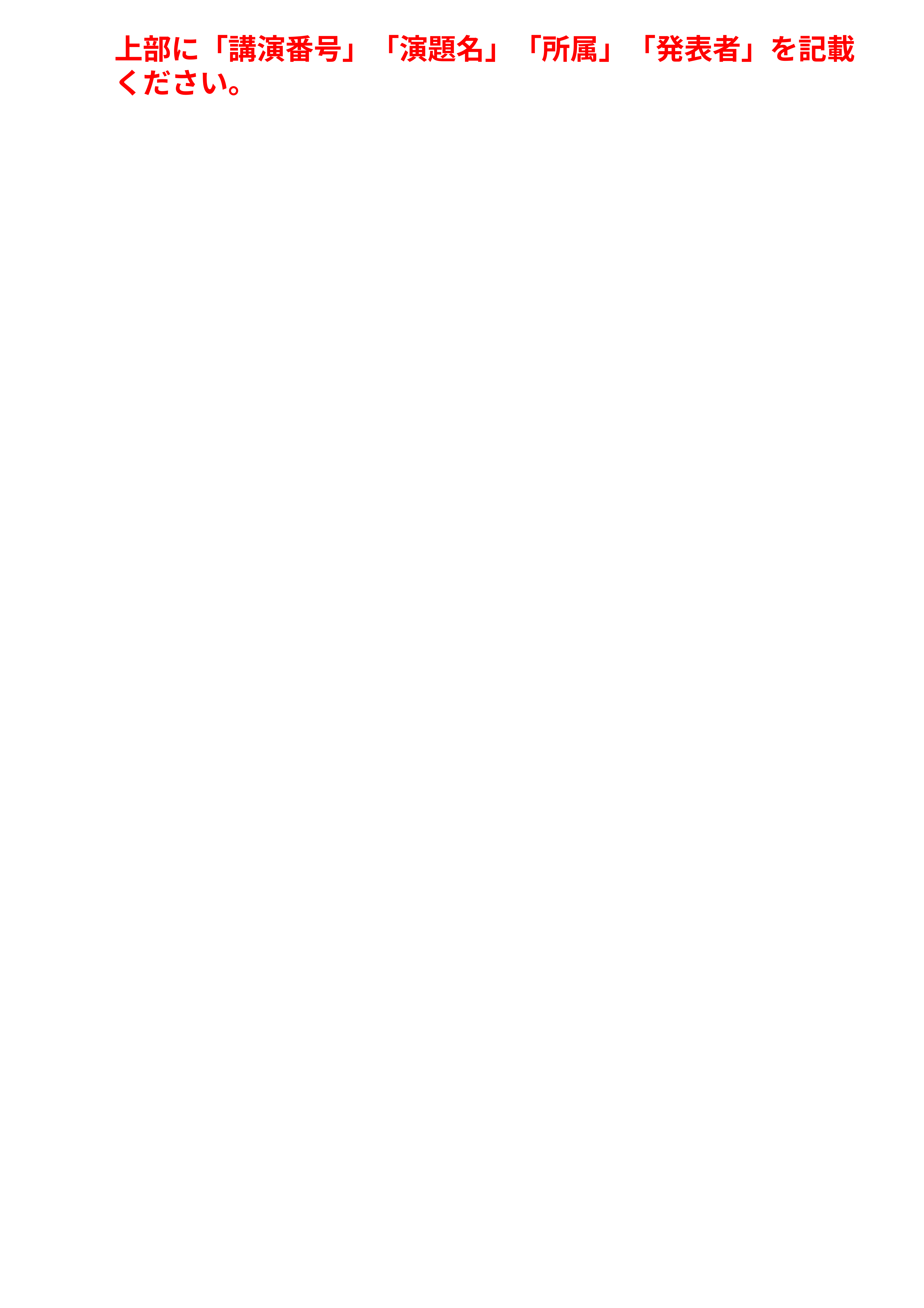

上部に「講演番号」「演題名」「所属」「発表者」を記載ください。
A1
ページ設定※
幅　 59.4cm
高さ 84.1cm
※PowerPointのバージョンによっては数値に
　若干誤差が生じている場合がありますが、
　そのまま作成いただいて問題ございません。